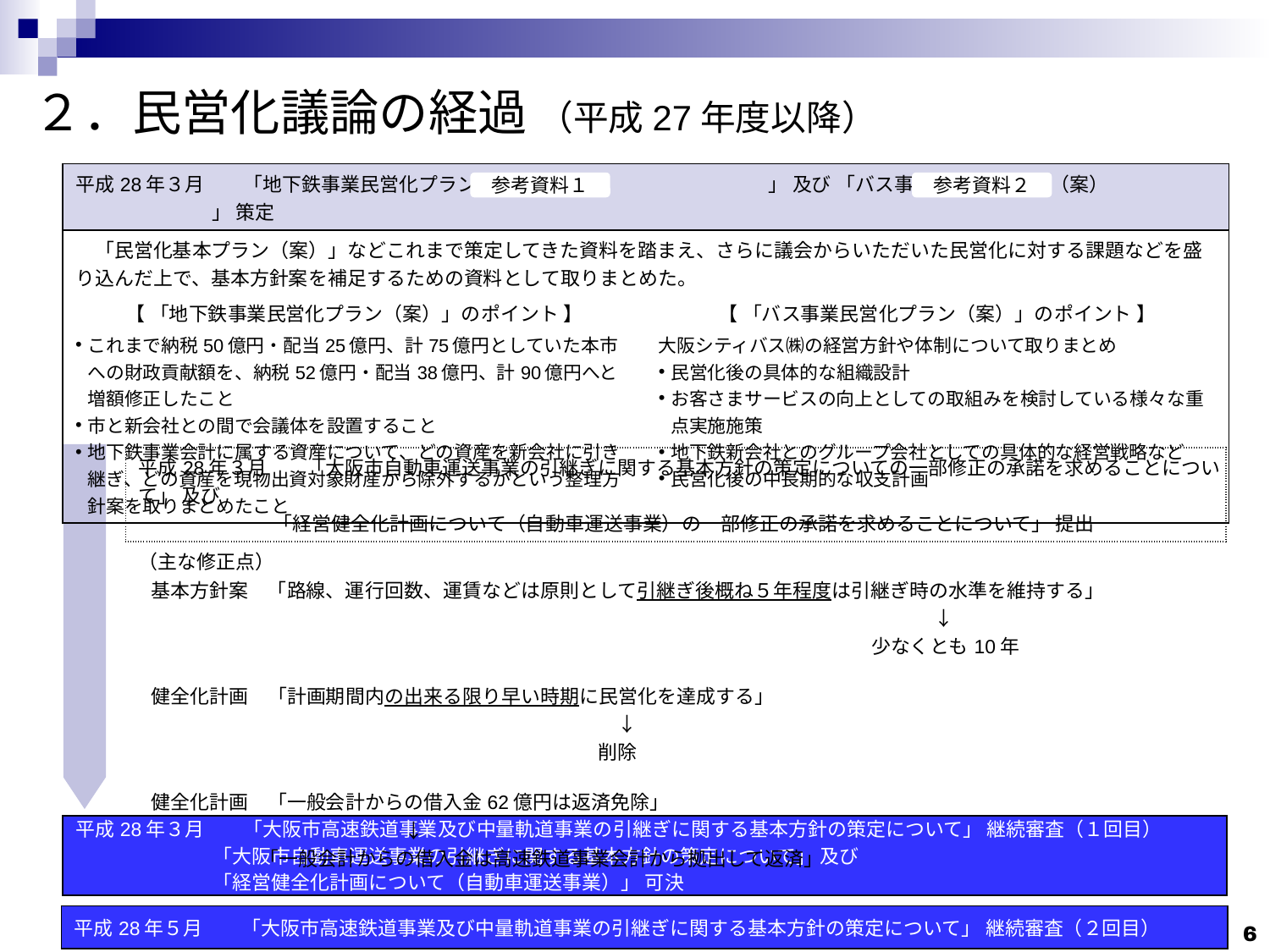

２．民営化議論の経過 （平成27年度以降）
| 平成28年３月　　「地下鉄事業民営化プラン（案）　　　　　　　　　　　　」 及び 「バス事業民営化プラン（案）　　　　　　　　　　　　」 策定 |  |
| --- | --- |
| 「民営化基本プラン（案）」などこれまで策定してきた資料を踏まえ、さらに議会からいただいた民営化に対する課題などを盛り込んだ上で、基本方針案を補足するための資料として取りまとめた。 |  |
| 【 「地下鉄事業民営化プラン（案）」のポイント 】 | 【 「バス事業民営化プラン（案）」のポイント 】 |
| これまで納税50億円・配当25億円、計75億円としていた本市への財政貢献額を、納税52億円・配当38億円、計90億円へと増額修正したこと 市と新会社との間で会議体を設置すること 地下鉄事業会計に属する資産について、どの資産を新会社に引き継ぎ、どの資産を現物出資対象財産から除外するかという整理方針案を取りまとめたこと | 大阪シティバス㈱の経営方針や体制について取りまとめ 民営化後の具体的な組織設計 お客さまサービスの向上としての取組みを検討している様々な重点実施施策 地下鉄新会社とのグループ会社としての具体的な経営戦略など 民営化後の中長期的な収支計画 |
参考資料１
参考資料２
| 平成28年３月　　「大阪市自動車運送事業の引継ぎに関する基本方針の策定についての一部修正の承諾を求めることについて」 及び 「経営健全化計画について（自動車運送事業）の一部修正の承諾を求めることについて」 提出 |
| --- |
| （主な修正点） 基本方針案　「路線、運行回数、運賃などは原則として引継ぎ後概ね５年程度は引継ぎ時の水準を維持する」 　　　　　　　　　　　　　　　　　　　　　　　　　　　　　　　　　　　　　　　　 ↓ 　　　　　　　　　　　　　　　　　　　　　　　　　　　　　　　　　　　　　少なくとも10年 健全化計画　「計画期間内の出来る限り早い時期に民営化を達成する」 　　　　　　　　　　　　　　　　　　　　　　　　↓ 　　　　　　　　　　　　　　　　　　　　　　　削除 健全化計画　「一般会計からの借入金62億円は返済免除」 　　　　　　　　　　　　　↓ 「一般会計からの借入金は高速鉄道事業会計から拠出して返済」 |

| 平成28年３月　　「大阪市高速鉄道事業及び中量軌道事業の引継ぎに関する基本方針の策定について」 継続審査（１回目） 「大阪市自動車運送事業の引継ぎに関する基本方針の策定について」 及び 「経営健全化計画について（自動車運送事業）」 可決 |
| --- |
6
| 平成28年５月　　「大阪市高速鉄道事業及び中量軌道事業の引継ぎに関する基本方針の策定について」 継続審査（２回目） |
| --- |